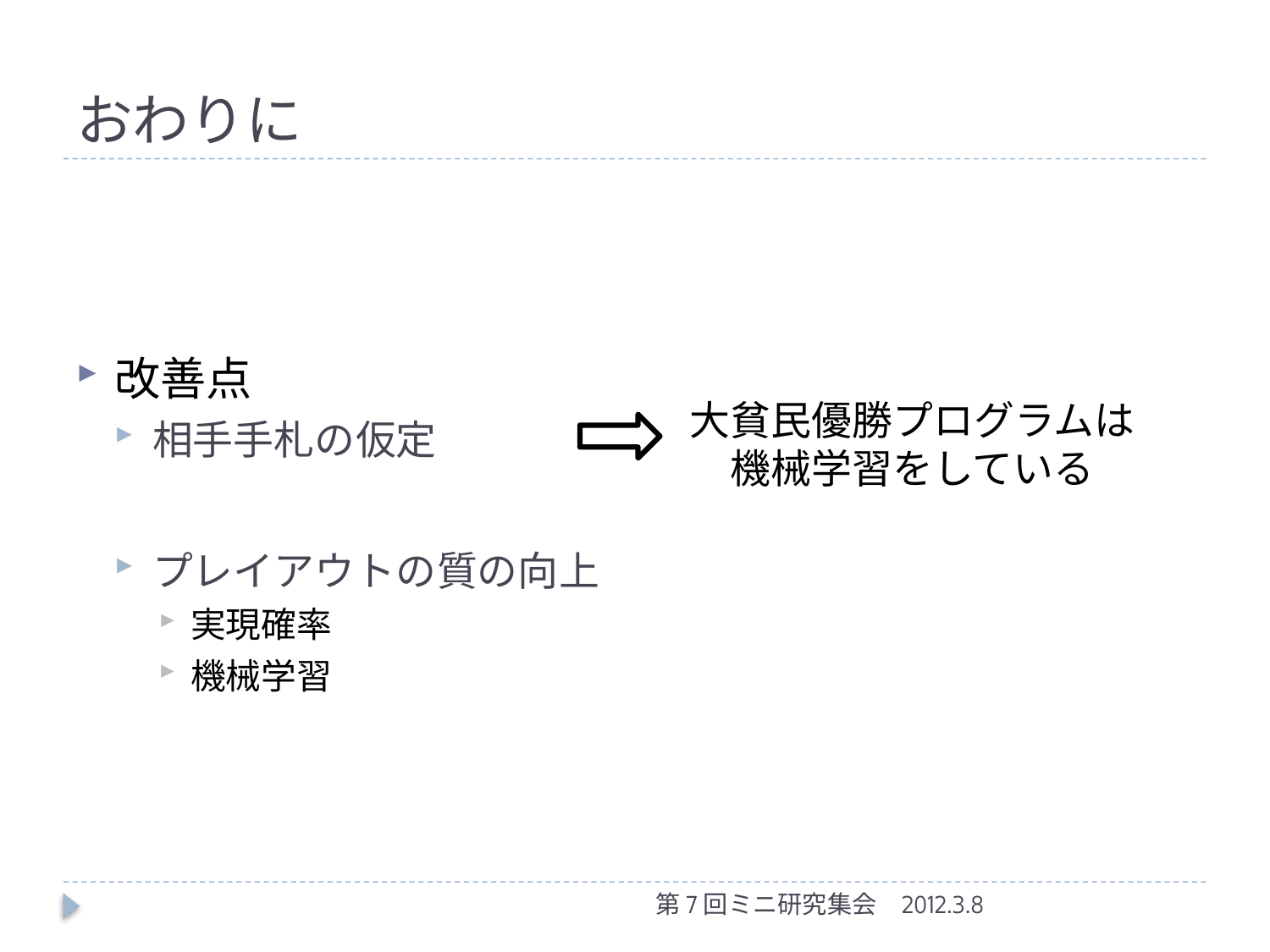

# おわりに

改善点
相手手札の仮定

プレイアウトの質の向上
実現確率
機械学習

大貧民優勝プログラムは
機械学習をしている

第7回ミニ研究集会
2012.3.8